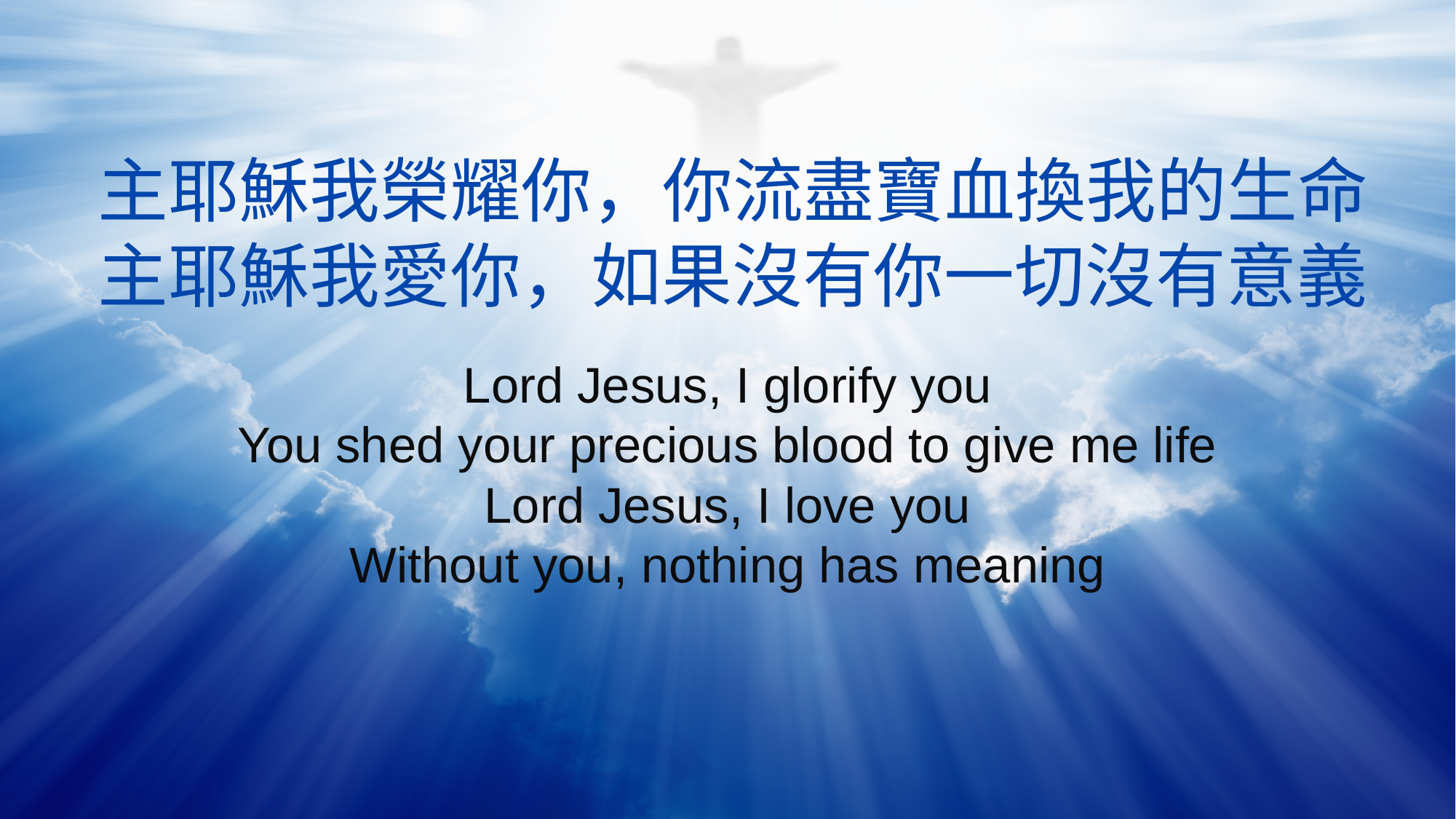

主耶穌我榮耀你，你流盡寶血換我的生命
主耶穌我愛你，如果沒有你一切沒有意義
Lord Jesus, I glorify you
You shed your precious blood to give me life
Lord Jesus, I love you
Without you, nothing has meaning